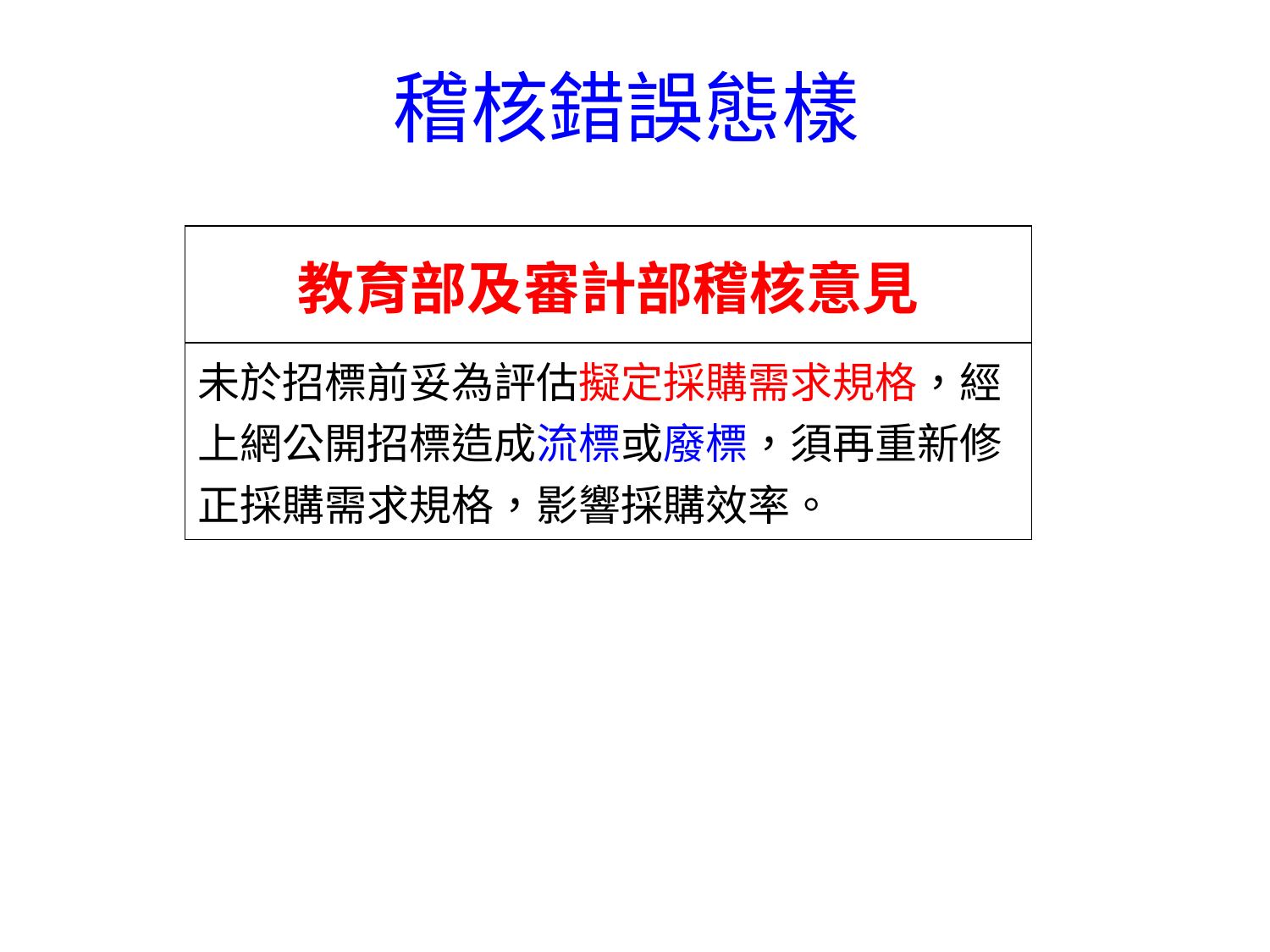

# 稽核錯誤態樣
| 教育部及審計部稽核意見 |
| --- |
| 未於招標前妥為評估擬定採購需求規格，經上網公開招標造成流標或廢標，須再重新修正採購需求規格，影響採購效率。 |